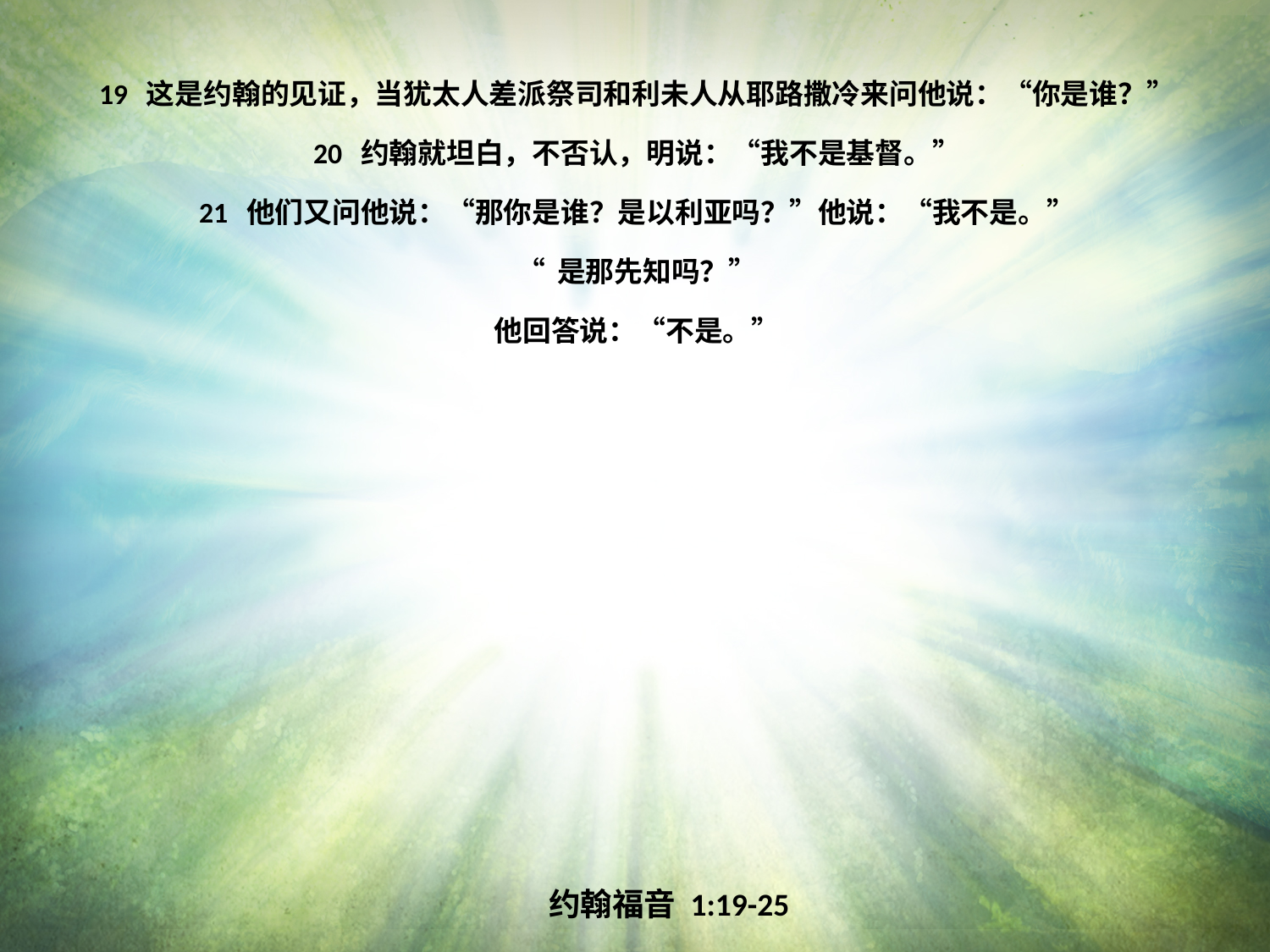

19 这是约翰的见证，当犹太人差派祭司和利未人从耶路撒冷来问他说：“你是谁？”
20 约翰就坦白，不否认，明说：“我不是基督。”
21 他们又问他说：“那你是谁？是以利亚吗？”他说：“我不是。”
“是那先知吗？”
他回答说：“不是。”
约翰福音 1:19-25